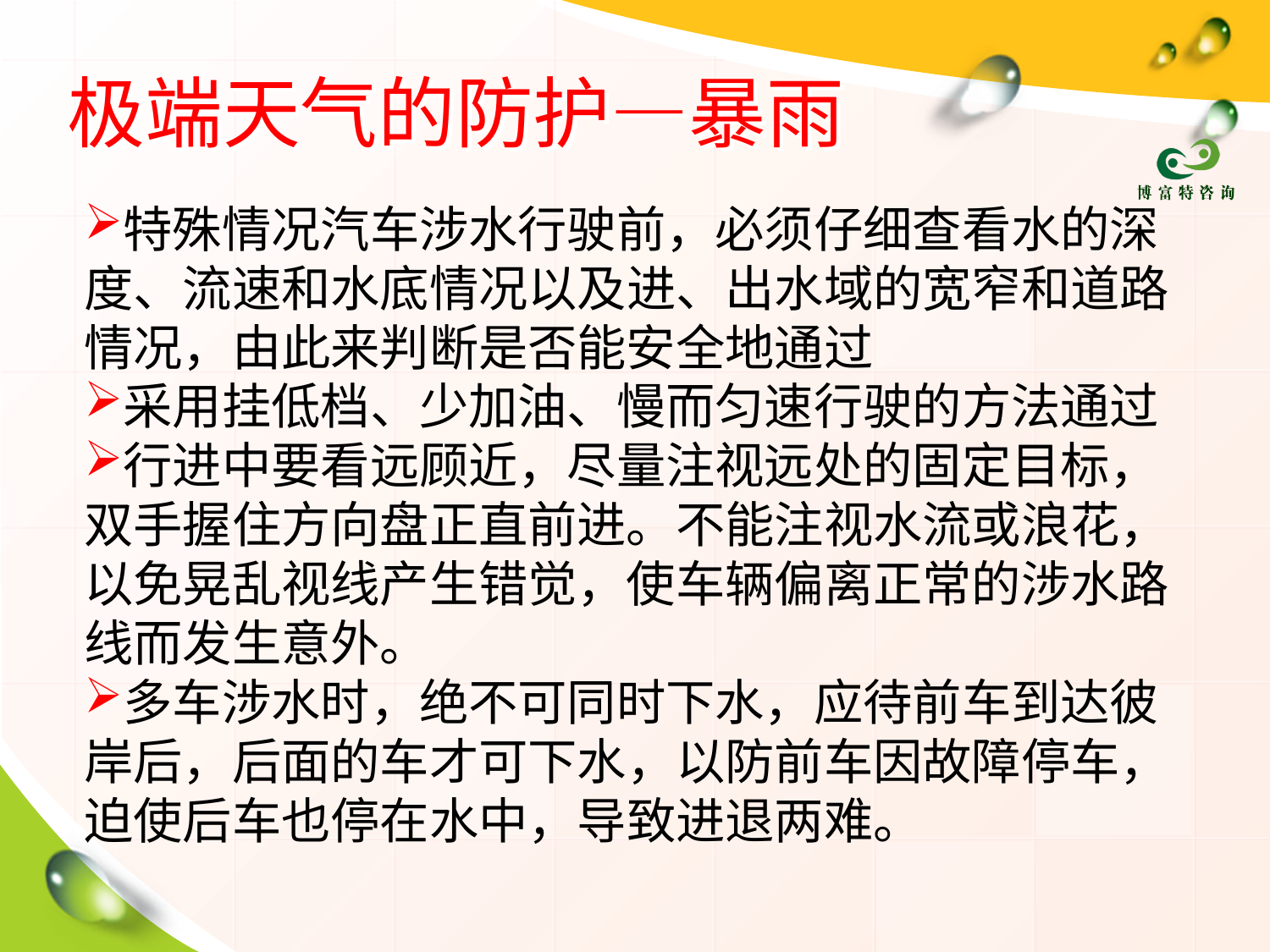

# 极端天气的防护—暴雨
特殊情况汽车涉水行驶前，必须仔细查看水的深度、流速和水底情况以及进、出水域的宽窄和道路情况，由此来判断是否能安全地通过
采用挂低档、少加油、慢而匀速行驶的方法通过
行进中要看远顾近，尽量注视远处的固定目标，双手握住方向盘正直前进。不能注视水流或浪花，以免晃乱视线产生错觉，使车辆偏离正常的涉水路线而发生意外。
多车涉水时，绝不可同时下水，应待前车到达彼岸后，后面的车才可下水，以防前车因故障停车，迫使后车也停在水中，导致进退两难。